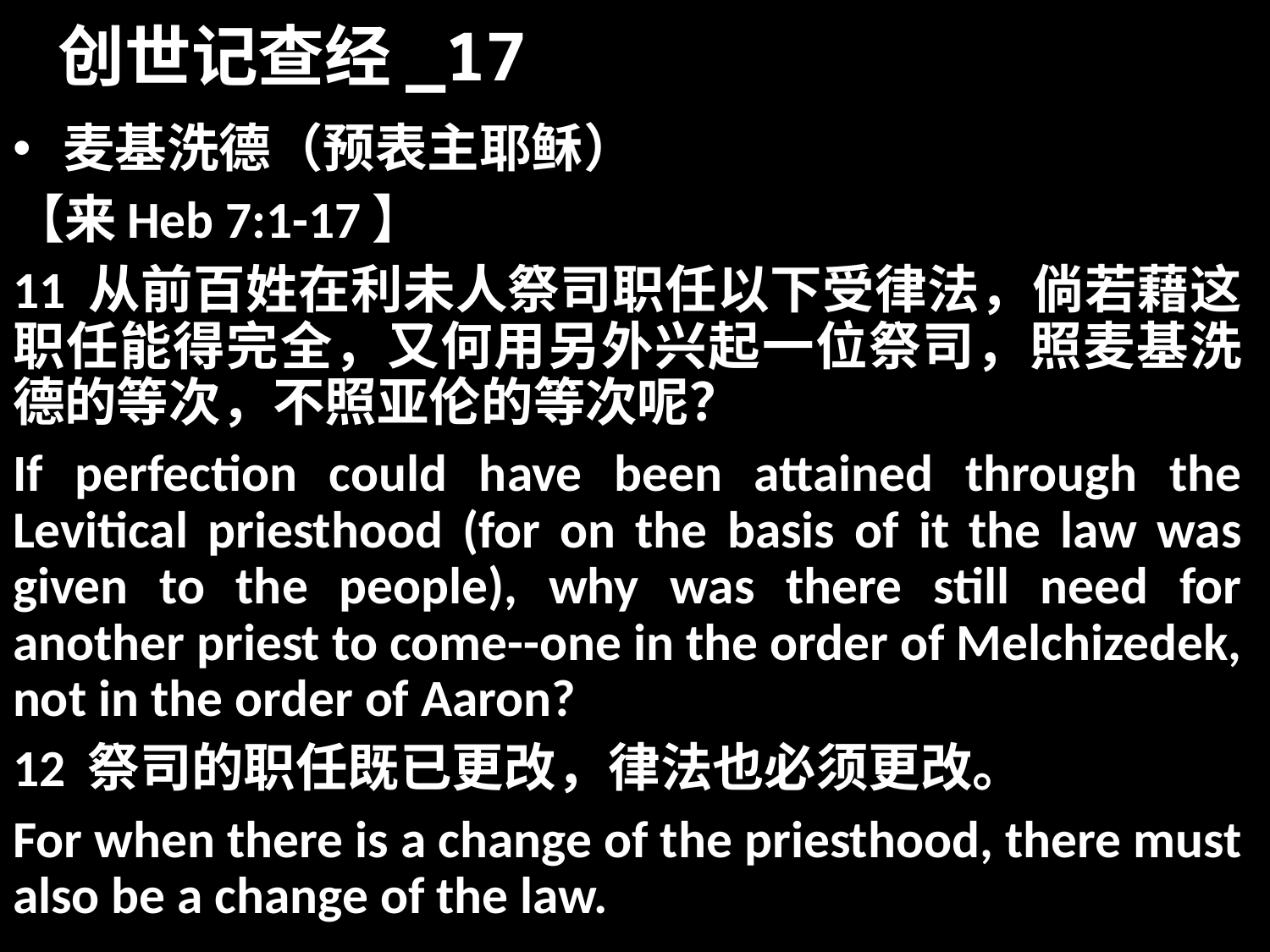

# 创世记查经_17
 麦基洗德（预表主耶稣）
【来Heb 7:1-17】
11 从前百姓在利未人祭司职任以下受律法，倘若藉这职任能得完全，又何用另外兴起一位祭司，照麦基洗德的等次，不照亚伦的等次呢？
If perfection could have been attained through the Levitical priesthood (for on the basis of it the law was given to the people), why was there still need for another priest to come--one in the order of Melchizedek, not in the order of Aaron?
12 祭司的职任既已更改，律法也必须更改。
For when there is a change of the priesthood, there must also be a change of the law.